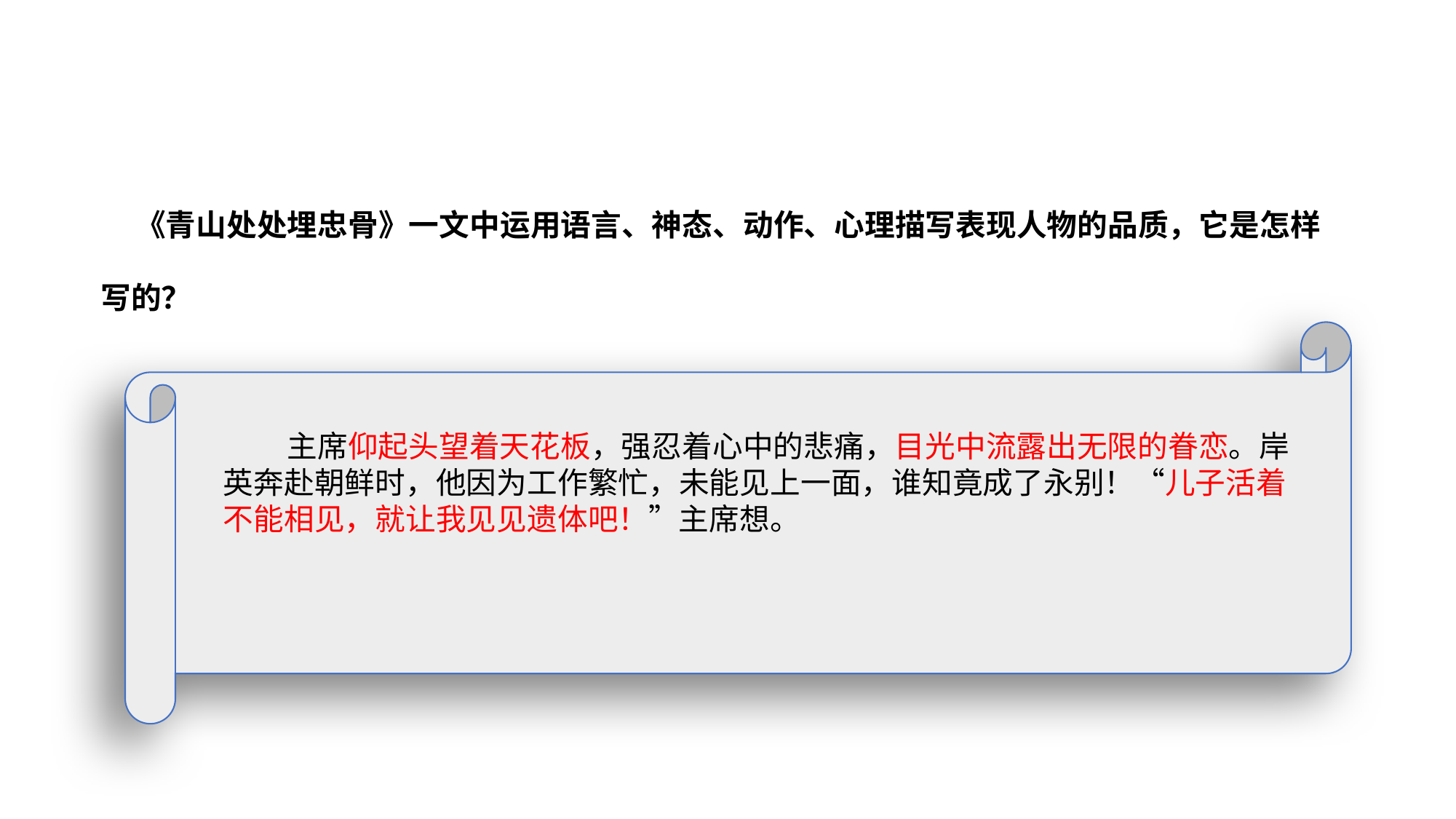

《青山处处埋忠骨》一文中运用语言、神态、动作、心理描写表现人物的品质，它是怎样写的？

   主席仰起头望着天花板，强忍着心中的悲痛，目光中流露出无限的眷恋。岸英奔赴朝鲜时，他因为工作繁忙，未能见上一面，谁知竟成了永别！“儿子活着不能相见，就让我见见遗体吧！”主席想。